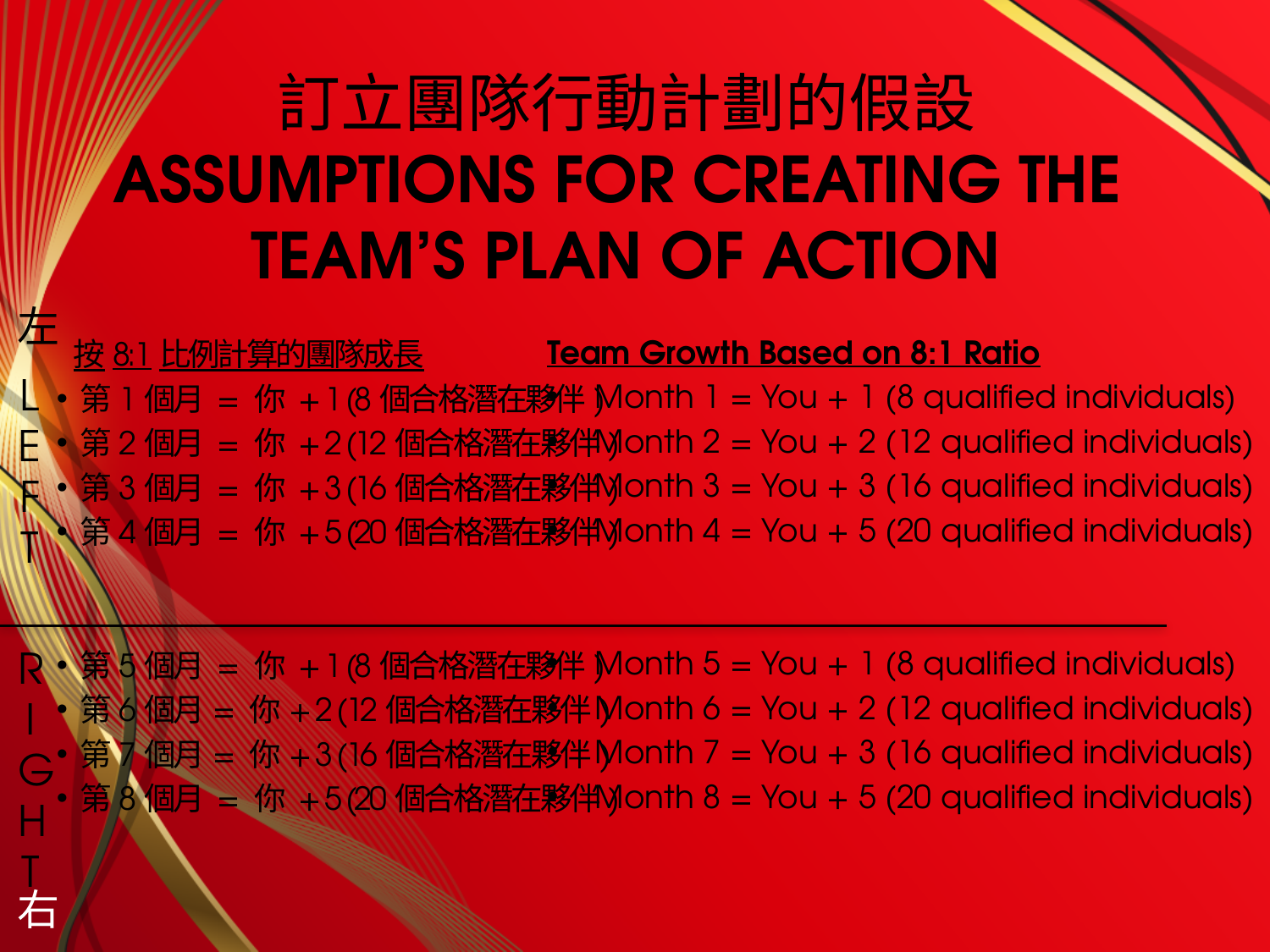

# 訂立團隊行動計劃的假設 ASSUMPTIONS FOR CREATING THE  TEAM’S PLAN OF ACTION
左
Team Growth Based on 8:1 Ratio
Month 1 = You + 1 (8 qualified individuals)
Month 2 = You + 2 (12 qualified individuals)
Month 3 = You + 3 (16 qualified individuals)
Month 4 = You + 5 (20 qualified individuals)

Month 5 = You + 1 (8 qualified individuals)
Month 6 = You + 2 (12 qualified individuals)
Month 7 = You + 3 (16 qualified individuals)
Month 8 = You + 5 (20 qualified individuals)
按8:1比例計算的團隊成長
第1個月 = 你 + 1 (8個合格潛在夥伴)
第2個月 = 你 + 2 (12個合格潛在夥伴)
第3個月 = 你 + 3 (16個合格潛在夥伴)
第4個月 = 你 + 5 (20個合格潛在夥伴)

第5個月 = 你 + 1 (8個合格潛在夥伴)
第6個月= 你+ 2 (12個合格潛在夥伴)
第7個月= 你+ 3 (16個合格潛在夥伴)
第8個月 = 你 + 5 (20個合格潛在夥伴)
L
E
F
T
RI
GHT
右